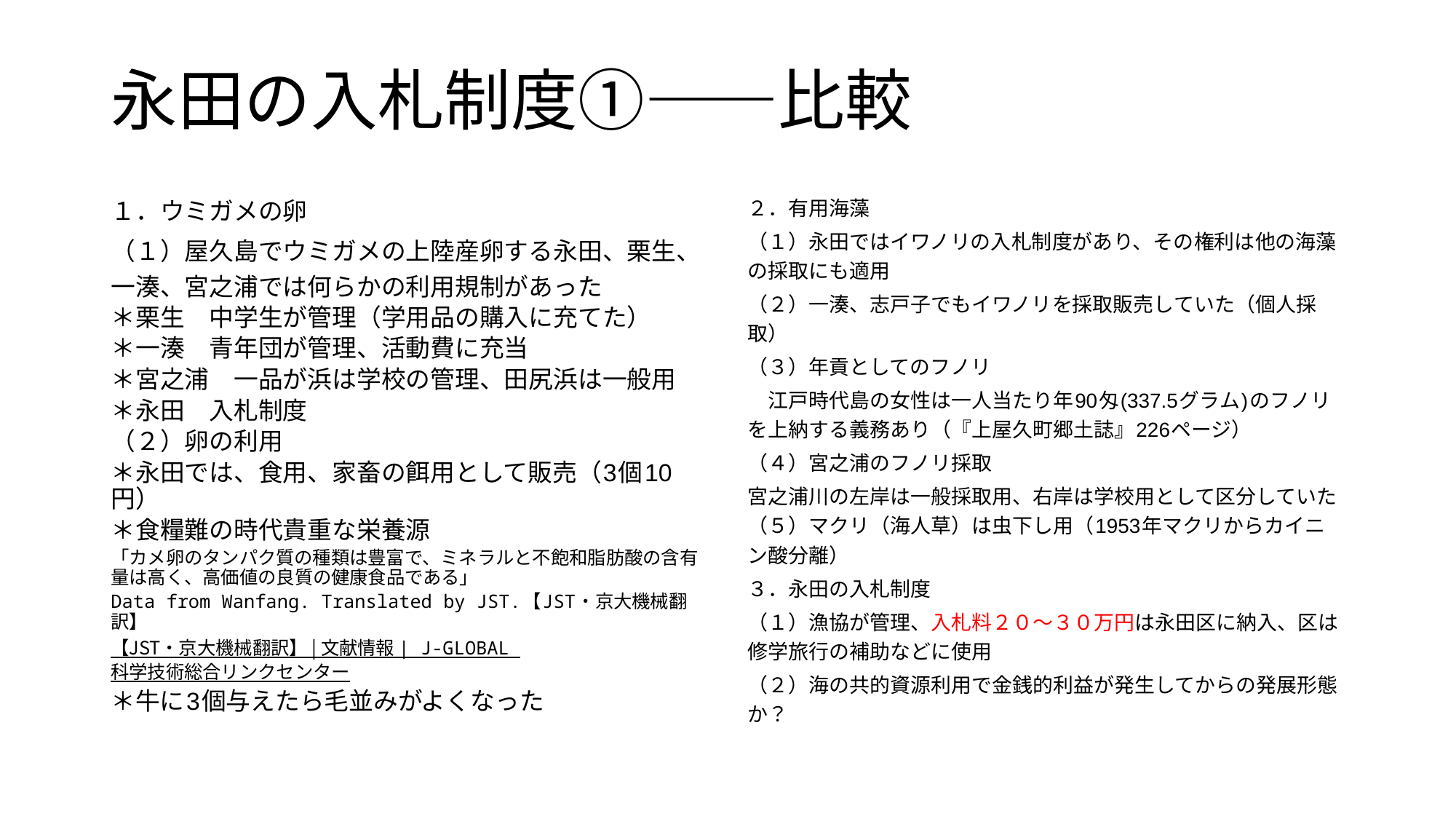

# 永田の入札制度①――比較
２．有用海藻
（１）永田ではイワノリの入札制度があり、その権利は他の海藻の採取にも適用
（２）一湊、志戸子でもイワノリを採取販売していた（個人採取）
（３）年貢としてのフノリ
　江戸時代島の女性は一人当たり年90匁(337.5グラム)のフノリを上納する義務あり（『上屋久町郷土誌』226ページ）
（４）宮之浦のフノリ採取
宮之浦川の左岸は一般採取用、右岸は学校用として区分していた
（５）マクリ（海人草）は虫下し用（1953年マクリからカイニン酸分離）
３．永田の入札制度
（１）漁協が管理、入札料２０～３０万円は永田区に納入、区は修学旅行の補助などに使用
（２）海の共的資源利用で金銭的利益が発生してからの発展形態か？

１．ウミガメの卵
（１）屋久島でウミガメの上陸産卵する永田、栗生、一湊、宮之浦では何らかの利用規制があった
＊栗生　中学生が管理（学用品の購入に充てた）
＊一湊　青年団が管理、活動費に充当
＊宮之浦　一品が浜は学校の管理、田尻浜は一般用
＊永田　入札制度
（２）卵の利用
＊永田では、食用、家畜の餌用として販売（3個10円）
＊食糧難の時代貴重な栄養源
「カメ卵のタンパク質の種類は豊富で、ミネラルと不飽和脂肪酸の含有量は高く、高価値の良質の健康食品である」
Data from Wanfang. Translated by JST.【JST・京大機械翻訳】
【JST・京大機械翻訳】 | 文献情報 | J-GLOBAL 科学技術総合リンクセンター
＊牛に3個与えたら毛並みがよくなった